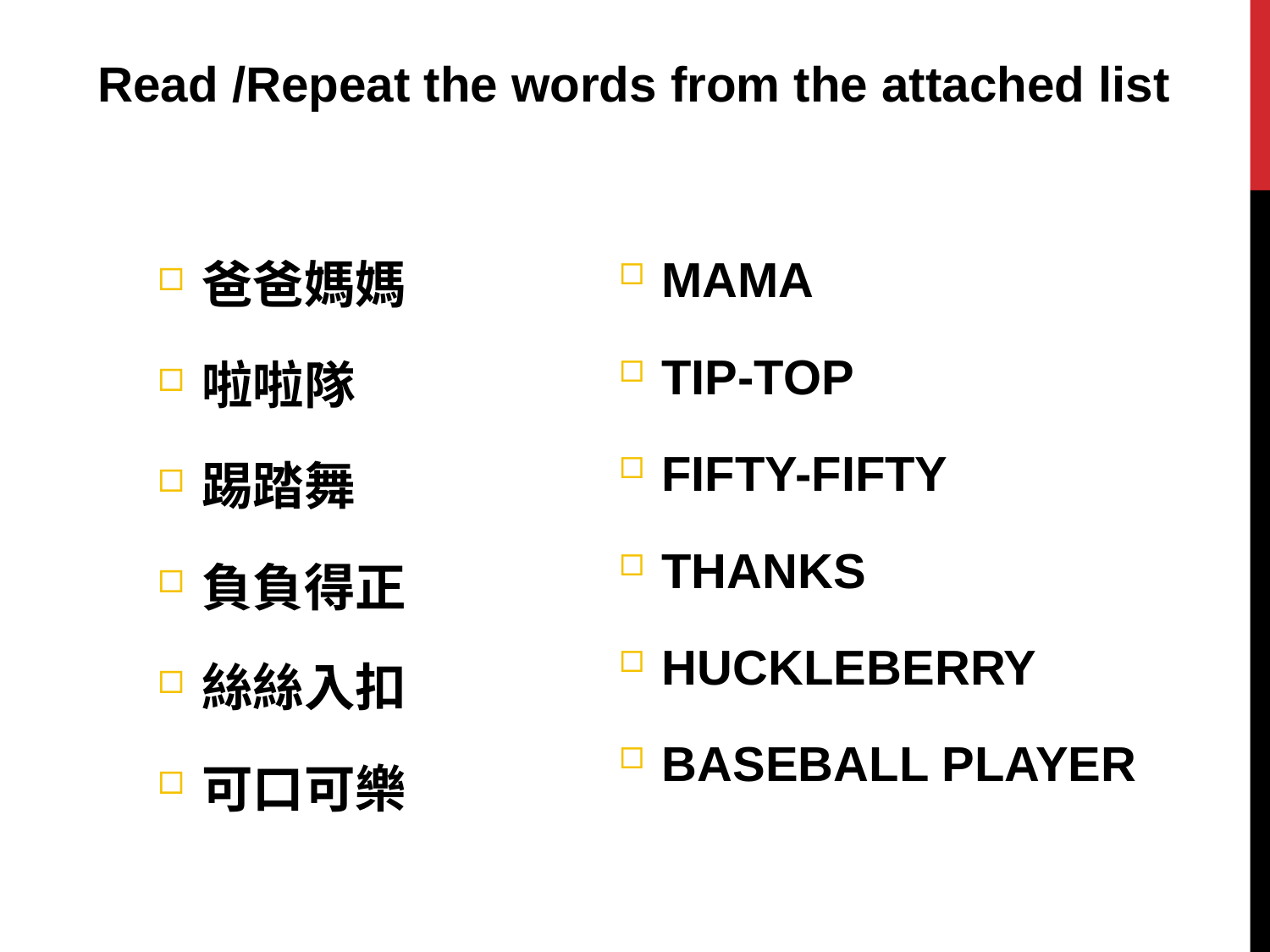

Read /Repeat the words from the attached list
MAMA

TIP-TOP

FIFTY-FIFTY

THANKS

HUCKLEBERRY

BASEBALL PLAYER
爸爸媽媽

啦啦隊

踢踏舞

負負得正

絲絲入扣

可口可樂